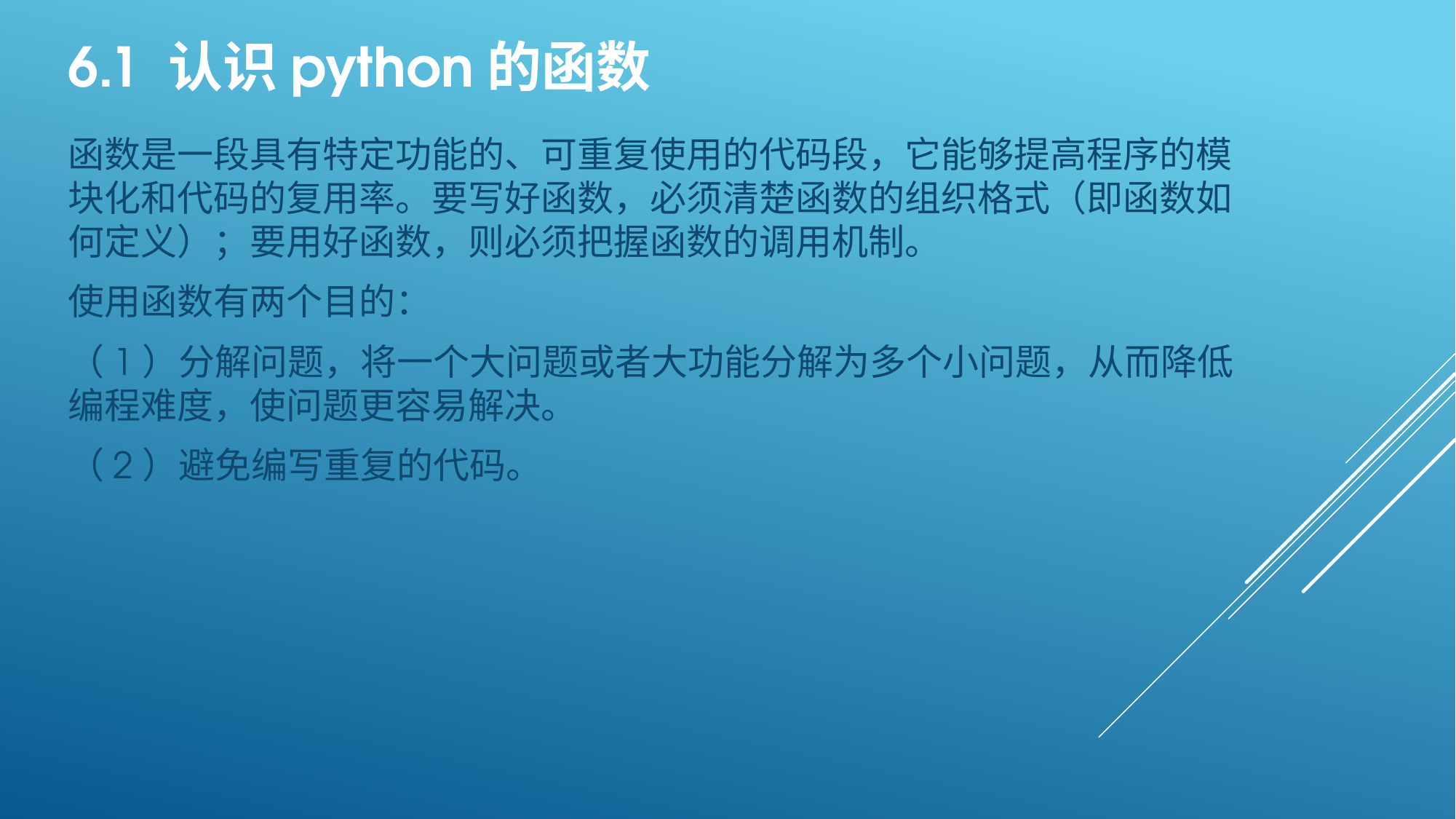

# 6.1 认识python的函数
函数是一段具有特定功能的、可重复使用的代码段，它能够提高程序的模块化和代码的复用率。要写好函数，必须清楚函数的组织格式（即函数如何定义）；要用好函数，则必须把握函数的调用机制。
使用函数有两个目的：
（1）分解问题，将一个大问题或者大功能分解为多个小问题，从而降低编程难度，使问题更容易解决。
（2）避免编写重复的代码。